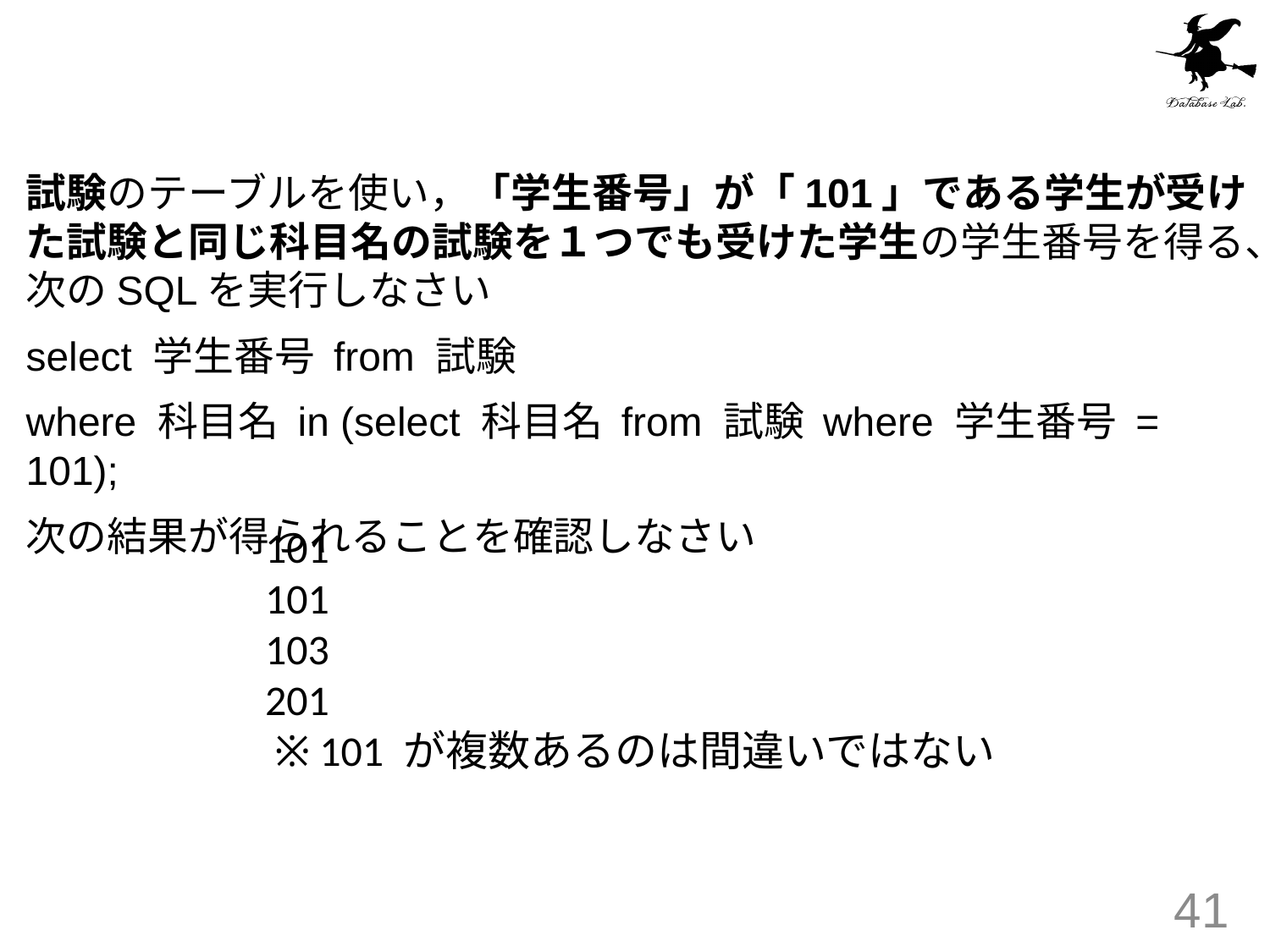

試験のテーブルを使い，「学生番号」が「101」である学生が受けた試験と同じ科目名の試験を１つでも受けた学生の学生番号を得る、次のSQLを実行しなさい
select 学生番号 from 試験
where 科目名 in (select 科目名 from 試験 where 学生番号 = 101);
次の結果が得られることを確認しなさい

101
101
103
201
 ※ 101 が複数あるのは間違いではない
41